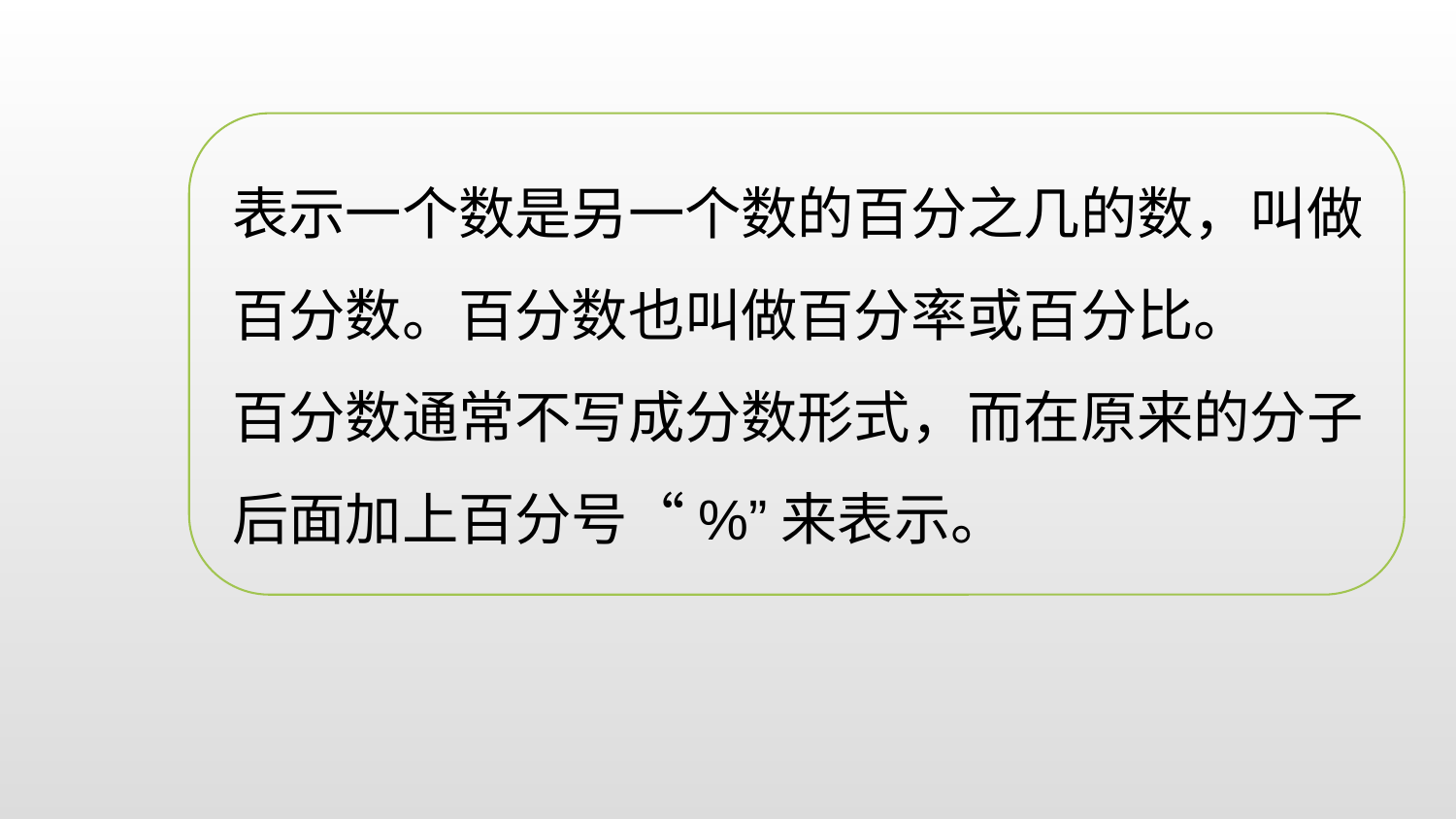

表示一个数是另一个数的百分之几的数，叫做百分数。百分数也叫做百分率或百分比。
百分数通常不写成分数形式，而在原来的分子后面加上百分号“%”来表示。